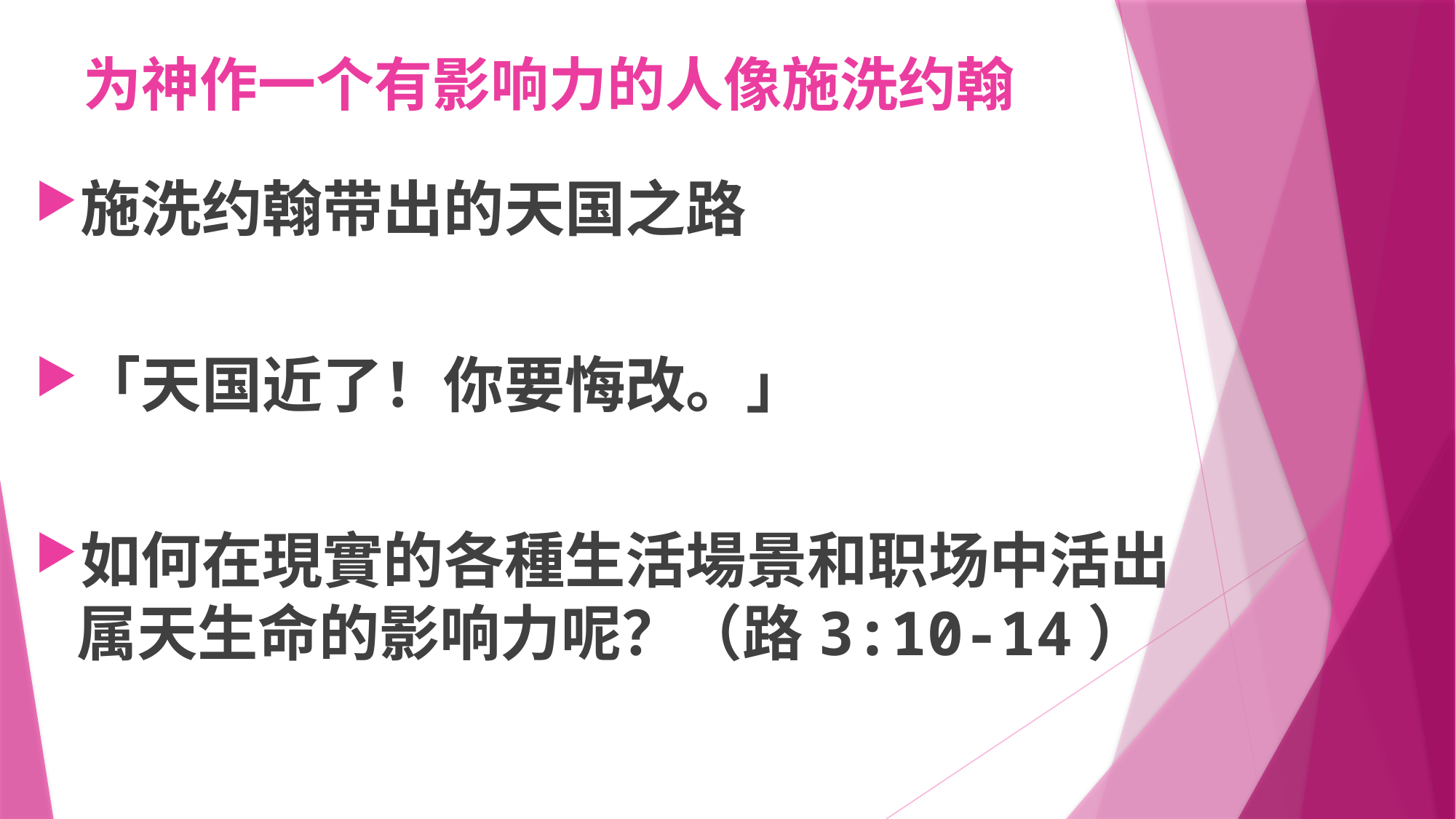

# 为神作一个有影响力的人像施洗约翰
施洗约翰带出的天国之路

「天国近了！你要悔改。」

如何在現實的各種生活場景和职场中活出属天生命的影响力呢？（路3:10-14）